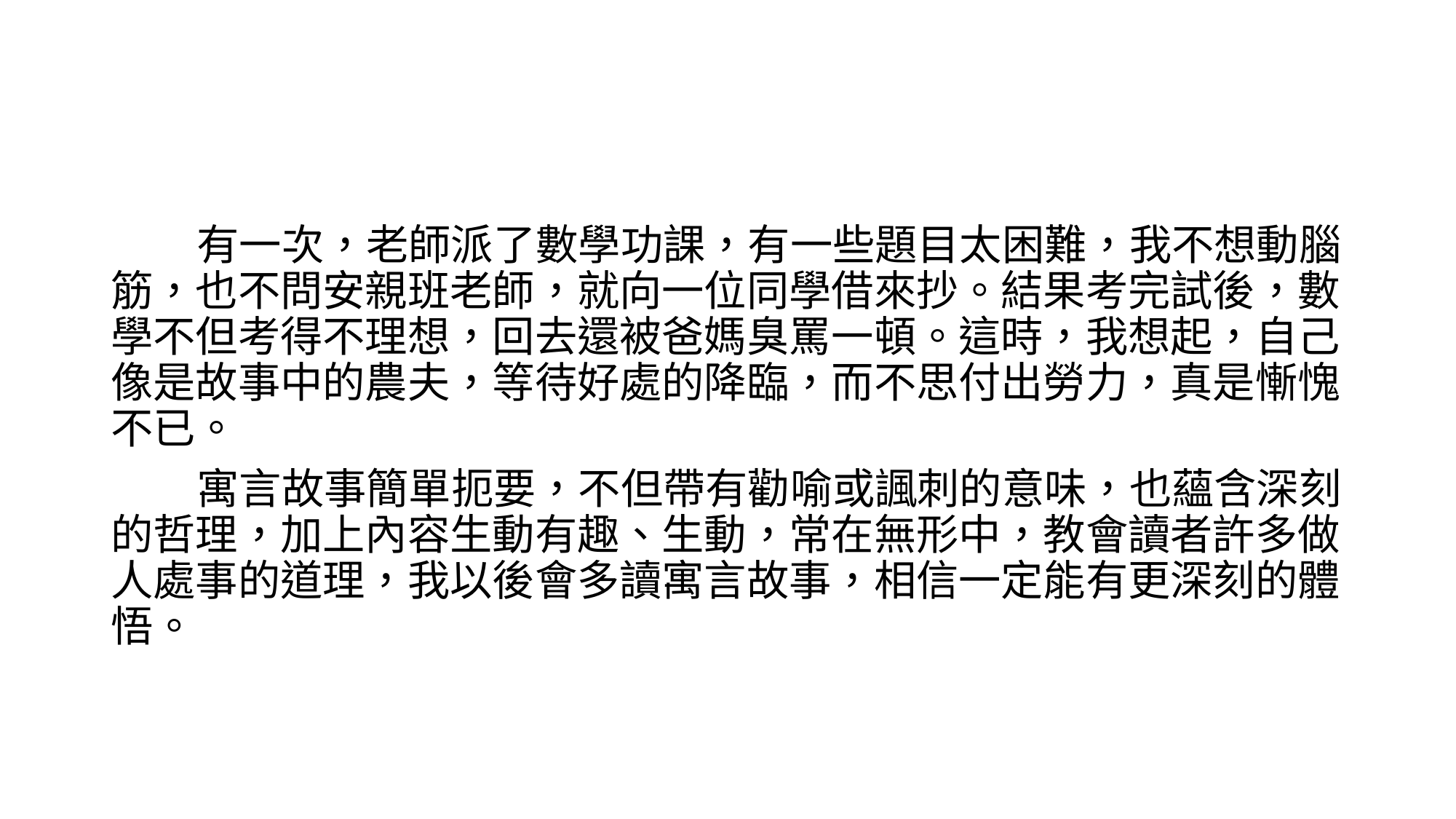

#
有一次，老師派了數學功課，有一些題目太困難，我不想動腦筋，也不問安親班老師，就向一位同學借來抄。結果考完試後，數學不但考得不理想，回去還被爸媽臭罵一頓。這時，我想起，自己像是故事中的農夫，等待好處的降臨，而不思付出勞力，真是慚愧不已。
寓言故事簡單扼要，不但帶有勸喻或諷刺的意味，也蘊含深刻的哲理，加上內容生動有趣、生動，常在無形中，教會讀者許多做人處事的道理，我以後會多讀寓言故事，相信一定能有更深刻的體悟。